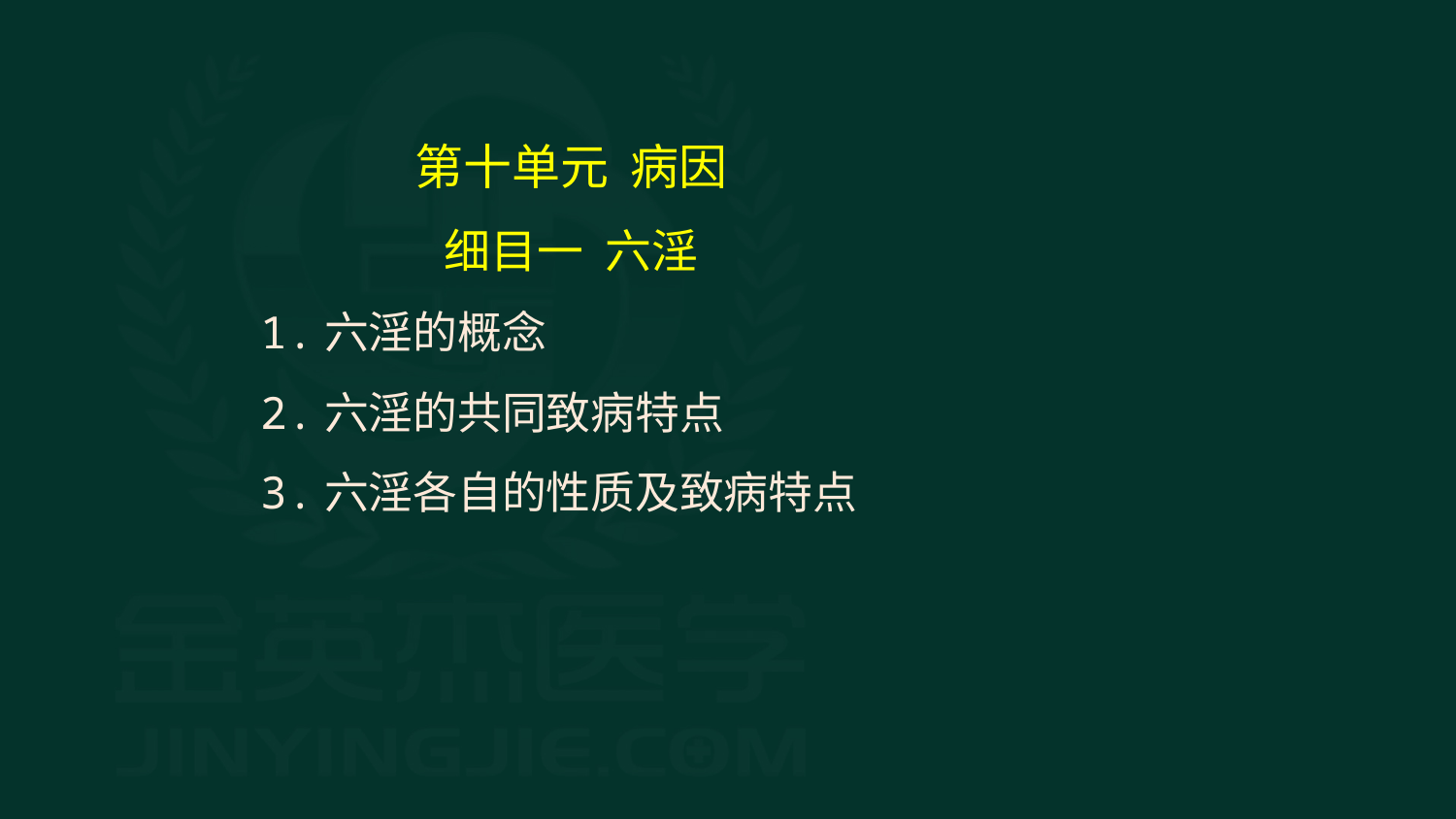

第十单元  病因
细目一  六淫
1.六淫的概念
2.六淫的共同致病特点
3.六淫各自的性质及致病特点